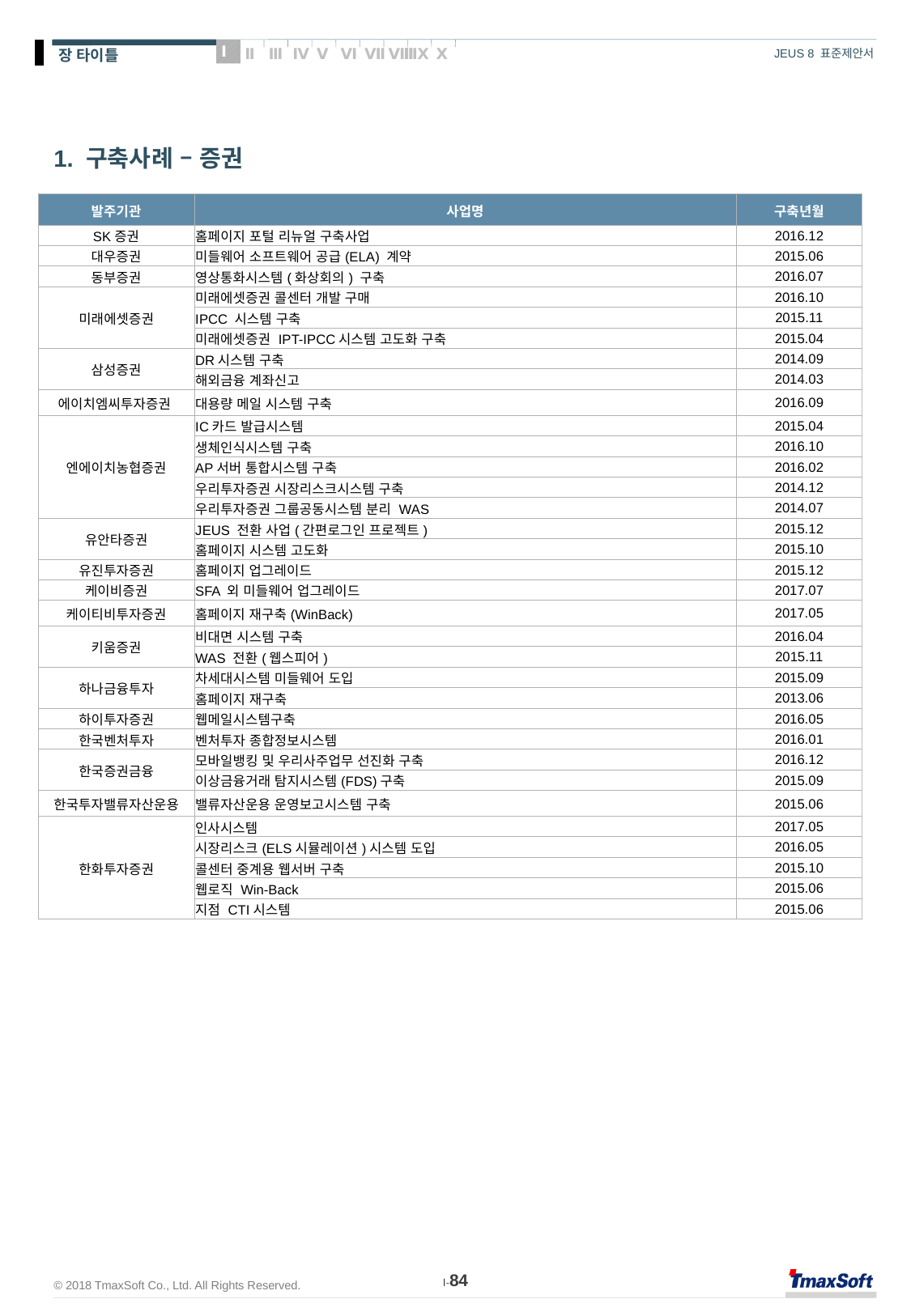

# 1. 구축사례 – 증권
| 발주기관 | 사업명 | 구축년월 |
| --- | --- | --- |
| SK증권 | 홈페이지 포털 리뉴얼 구축사업 | 2016.12 |
| 대우증권 | 미들웨어 소프트웨어 공급(ELA) 계약 | 2015.06 |
| 동부증권 | 영상통화시스템(화상회의) 구축 | 2016.07 |
| 미래에셋증권 | 미래에셋증권 콜센터 개발 구매 | 2016.10 |
|  | IPCC 시스템 구축 | 2015.11 |
|  | 미래에셋증권 IPT-IPCC시스템 고도화 구축 | 2015.04 |
| 삼성증권 | DR시스템 구축 | 2014.09 |
|  | 해외금융 계좌신고 | 2014.03 |
| 에이치엠씨투자증권 | 대용량 메일 시스템 구축 | 2016.09 |
| 엔에이치농협증권 | IC카드 발급시스템 | 2015.04 |
|  | 생체인식시스템 구축 | 2016.10 |
|  | AP서버 통합시스템 구축 | 2016.02 |
|  | 우리투자증권 시장리스크시스템 구축 | 2014.12 |
|  | 우리투자증권 그룹공동시스템 분리 WAS | 2014.07 |
| 유안타증권 | JEUS 전환 사업(간편로그인 프로젝트) | 2015.12 |
|  | 홈페이지 시스템 고도화 | 2015.10 |
| 유진투자증권 | 홈페이지 업그레이드 | 2015.12 |
| 케이비증권 | SFA 외 미들웨어 업그레이드 | 2017.07 |
| 케이티비투자증권 | 홈페이지 재구축(WinBack) | 2017.05 |
| 키움증권 | 비대면 시스템 구축 | 2016.04 |
|  | WAS 전환(웹스피어) | 2015.11 |
| 하나금융투자 | 차세대시스템 미들웨어 도입 | 2015.09 |
|  | 홈페이지 재구축 | 2013.06 |
| 하이투자증권 | 웹메일시스템구축 | 2016.05 |
| 한국벤처투자 | 벤처투자 종합정보시스템 | 2016.01 |
| 한국증권금융 | 모바일뱅킹 및 우리사주업무 선진화 구축 | 2016.12 |
|  | 이상금융거래 탐지시스템(FDS)구축 | 2015.09 |
| 한국투자밸류자산운용 | 밸류자산운용 운영보고시스템 구축 | 2015.06 |
| 한화투자증권 | 인사시스템 | 2017.05 |
|  | 시장리스크(ELS시뮬레이션)시스템 도입 | 2016.05 |
|  | 콜센터 중계용 웹서버 구축 | 2015.10 |
|  | 웹로직 Win-Back | 2015.06 |
|  | 지점 CTI시스템 | 2015.06 |